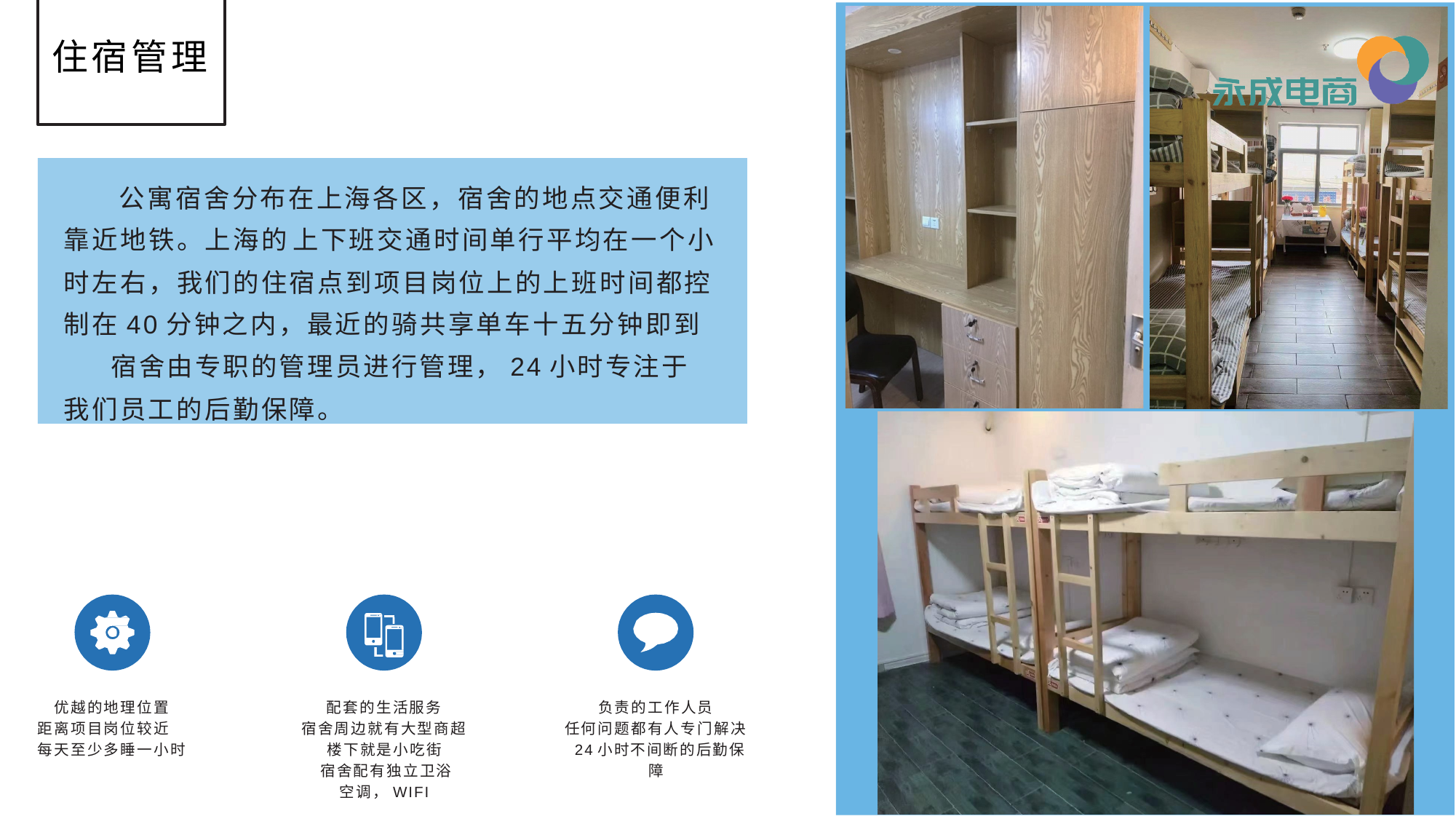

# 住宿管理

公寓宿舍分布在上海各区，宿舍的地点交通便利 靠近地铁。上海的 上下班交通时间单行平均在一个小 时左右，我们的住宿点到项目岗位上的上班时间都控 制在40分钟之内，最近的骑共享单车十五分钟即到
宿舍由专职的管理员进行管理，24小时专注于我们员工的后勤保障。

优越的地理位置 距离项目岗位较近 每天至少多睡一小时
配套的生活服务
宿舍周边就有大型商超 楼下就是小吃街
宿舍配有独立卫浴 空调，WIFI
负责的工作人员
任何问题都有人专门解决  24小时不间断的后勤保障